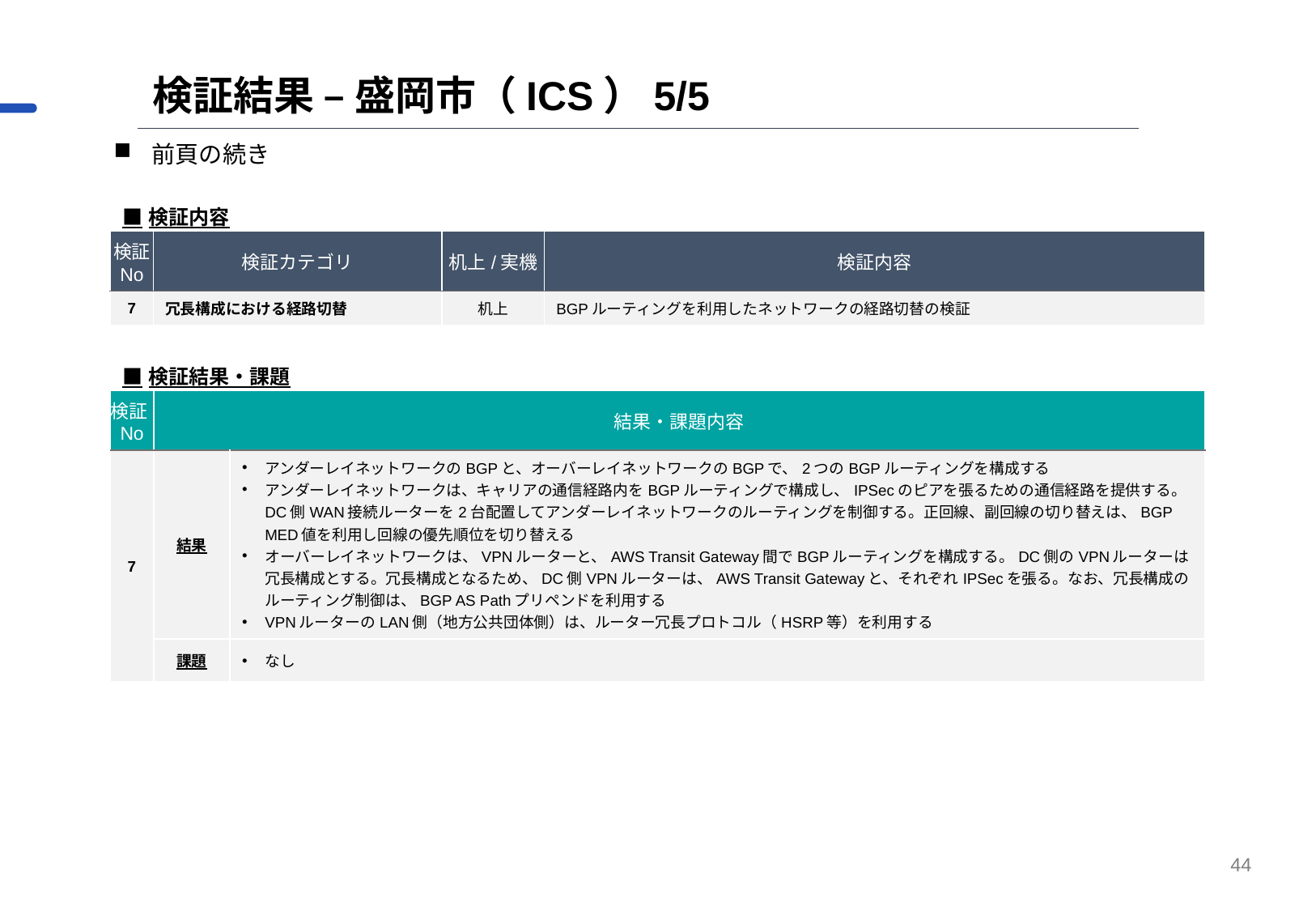

検証結果 – 盛岡市（ICS）5/5
前頁の続き
| ■検証内容 | ■検証内容 |  |  |
| --- | --- | --- | --- |
| 検証 No | 検証カテゴリ | 机上/実機 | 検証内容 |
| 7 | 冗長構成における経路切替 | 机上 | BGPルーティングを利用したネットワークの経路切替の検証 |
| ■検証結果・課題 |  |  |
| --- | --- | --- |
| 検証No | 結果・課題内容 | 結果・課題内容 |
| 7 | 結果 | アンダーレイネットワークのBGPと、オーバーレイネットワークのBGPで、2つのBGPルーティングを構成する アンダーレイネットワークは、キャリアの通信経路内をBGPルーティングで構成し、IPSecのピアを張るための通信経路を提供する。DC側WAN接続ルーターを2台配置してアンダーレイネットワークのルーティングを制御する。正回線、副回線の切り替えは、BGP MED値を利用し回線の優先順位を切り替える オーバーレイネットワークは、VPNルーターと、AWS Transit Gateway間でBGPルーティングを構成する。DC側のVPNルーターは冗長構成とする。冗長構成となるため、DC側VPNルーターは、AWS Transit Gatewayと、それぞれIPSecを張る。なお、冗長構成のルーティング制御は、BGP AS Pathプリペンドを利用する VPNルーターのLAN側（地方公共団体側）は、ルーター冗長プロトコル（HSRP等）を利用する |
|  | 課題 | なし |
44